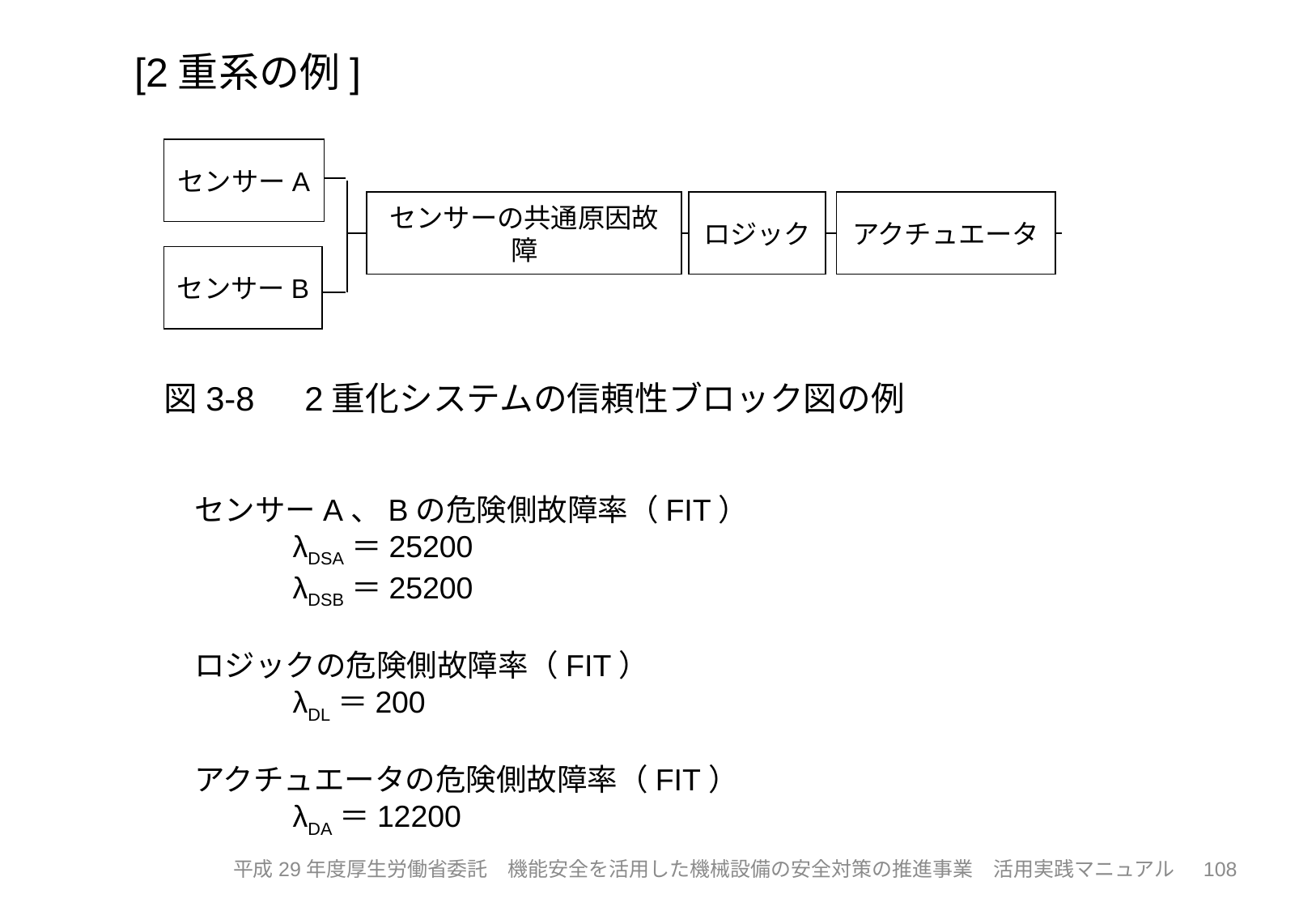

[2重系の例]
センサーA
センサーの共通原因故障
ロジック
アクチュエータ
センサーB
図3-8　2重化システムの信頼性ブロック図の例

　センサーA、Bの危険側故障率（FIT）
　　　　λDSA＝25200
　　　　λDSB＝25200

　ロジックの危険側故障率（FIT）
　　　　λDL＝200

　アクチュエータの危険側故障率（FIT）
　　　　λDA＝12200

108
平成29年度厚生労働省委託　機能安全を活用した機械設備の安全対策の推進事業　活用実践マニュアル